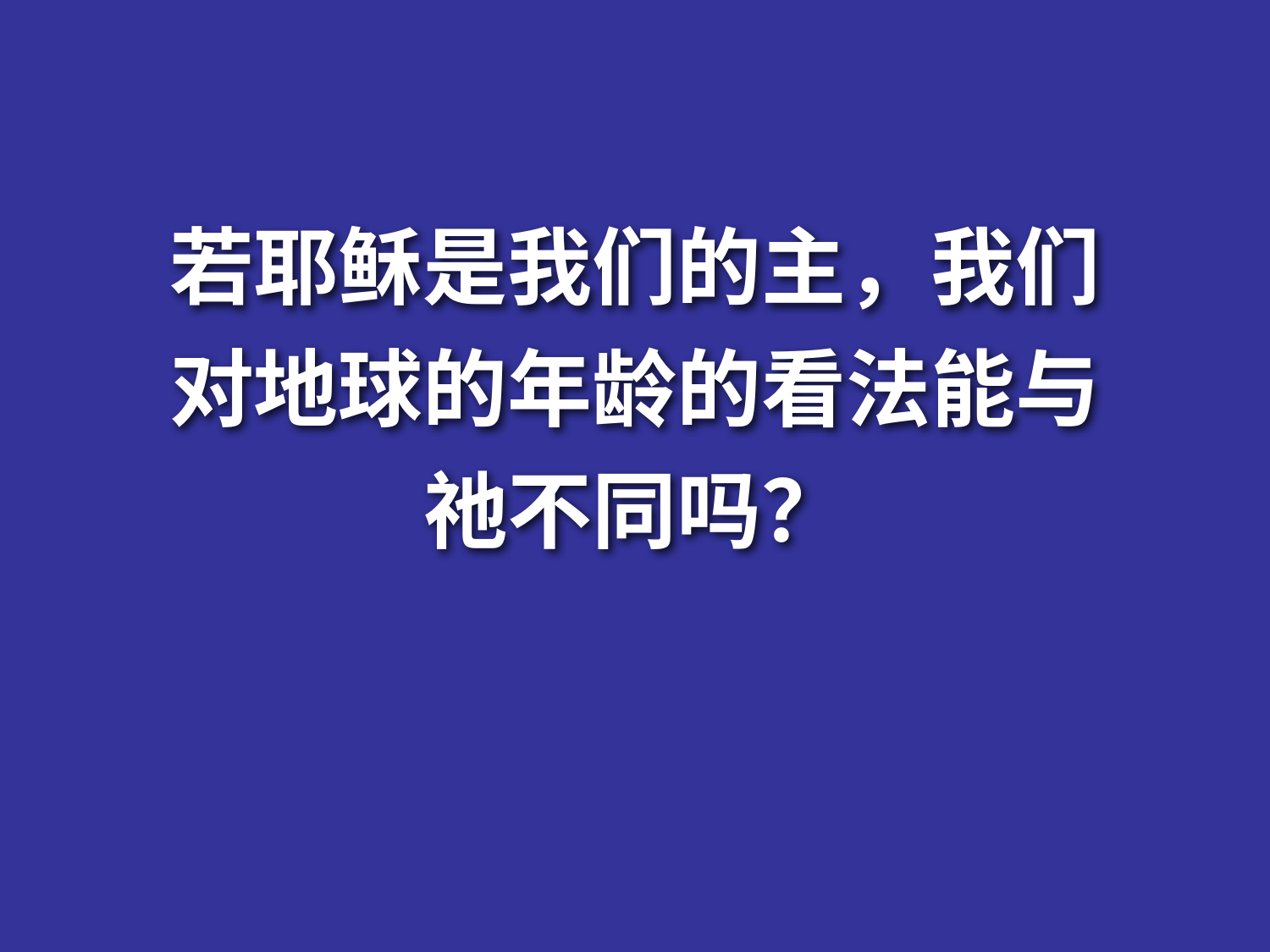

# If Jesus is my Lord …
若耶稣是我们的主，我们对地球的年龄的看法能与祂不同吗？